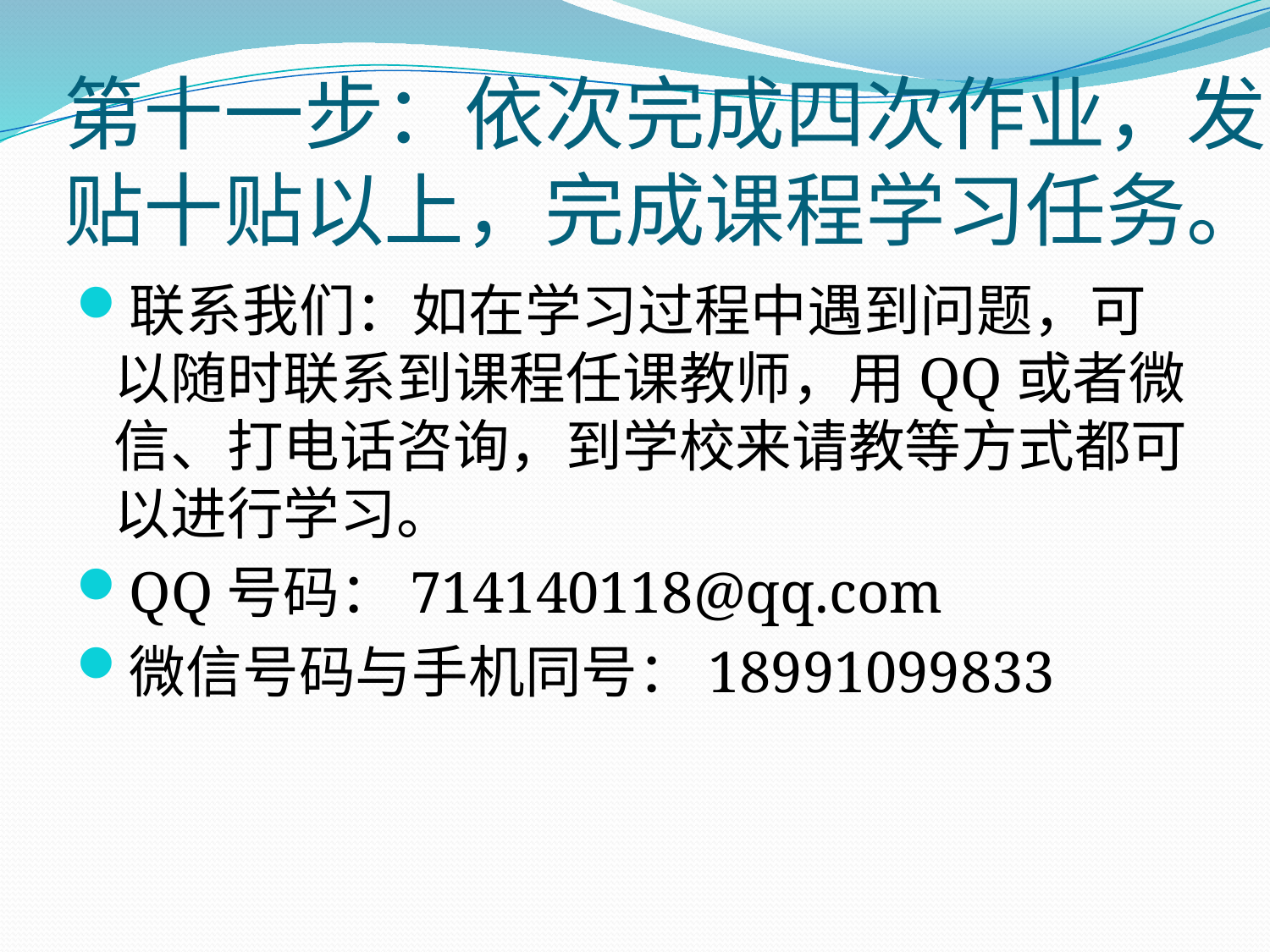

# 第十一步：依次完成四次作业，发贴十贴以上，完成课程学习任务。
联系我们：如在学习过程中遇到问题，可以随时联系到课程任课教师，用QQ或者微信、打电话咨询，到学校来请教等方式都可以进行学习。
QQ号码：714140118@qq.com
微信号码与手机同号：18991099833